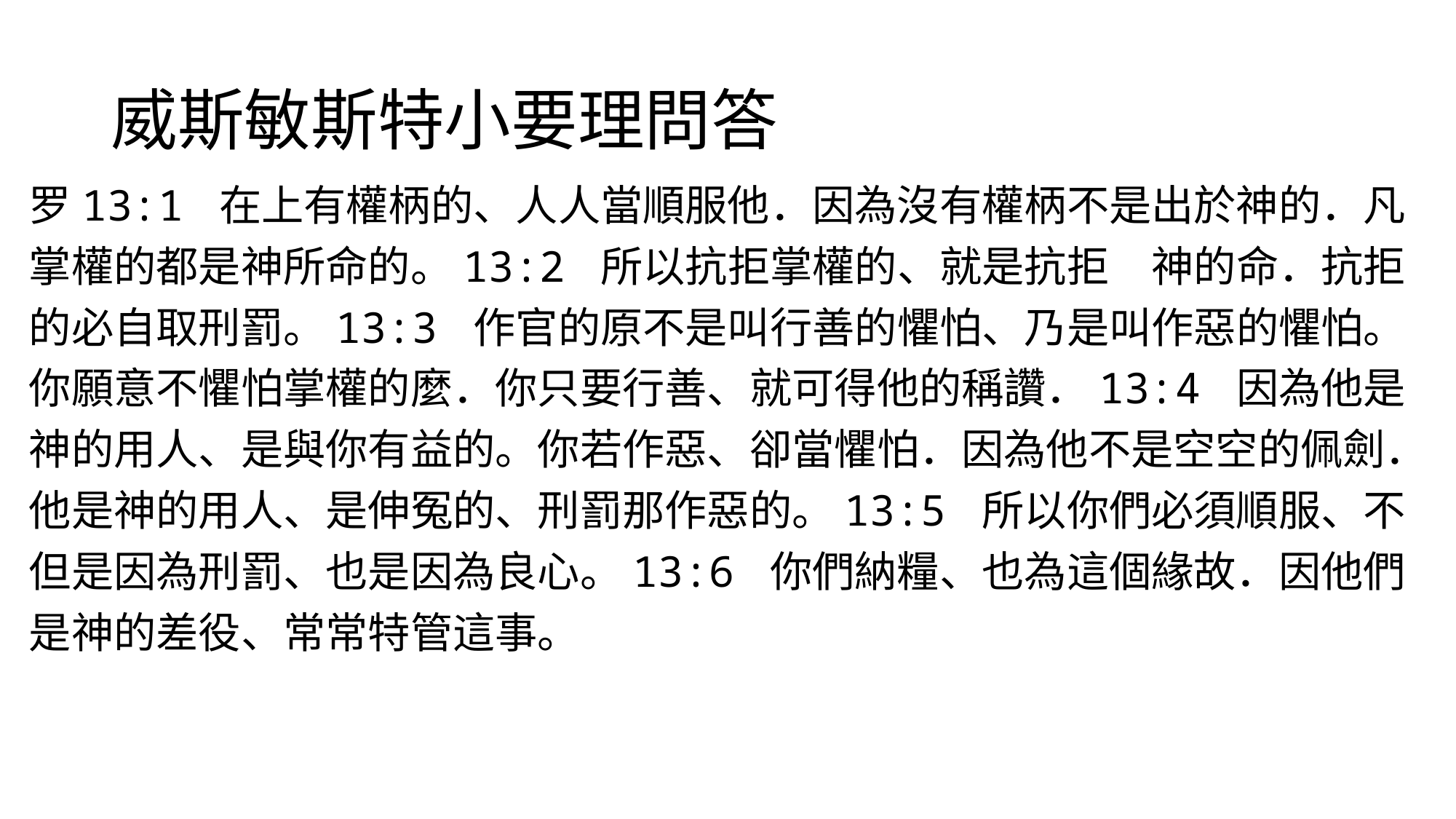

# 威斯敏斯特小要理問答
罗13:1 在上有權柄的、人人當順服他．因為沒有權柄不是出於神的．凡掌權的都是神所命的。13:2 所以抗拒掌權的、就是抗拒　神的命．抗拒的必自取刑罰。13:3 作官的原不是叫行善的懼怕、乃是叫作惡的懼怕。你願意不懼怕掌權的麼．你只要行善、就可得他的稱讚．13:4 因為他是神的用人、是與你有益的。你若作惡、卻當懼怕．因為他不是空空的佩劍．他是神的用人、是伸冤的、刑罰那作惡的。13:5 所以你們必須順服、不但是因為刑罰、也是因為良心。13:6 你們納糧、也為這個緣故．因他們是神的差役、常常特管這事。